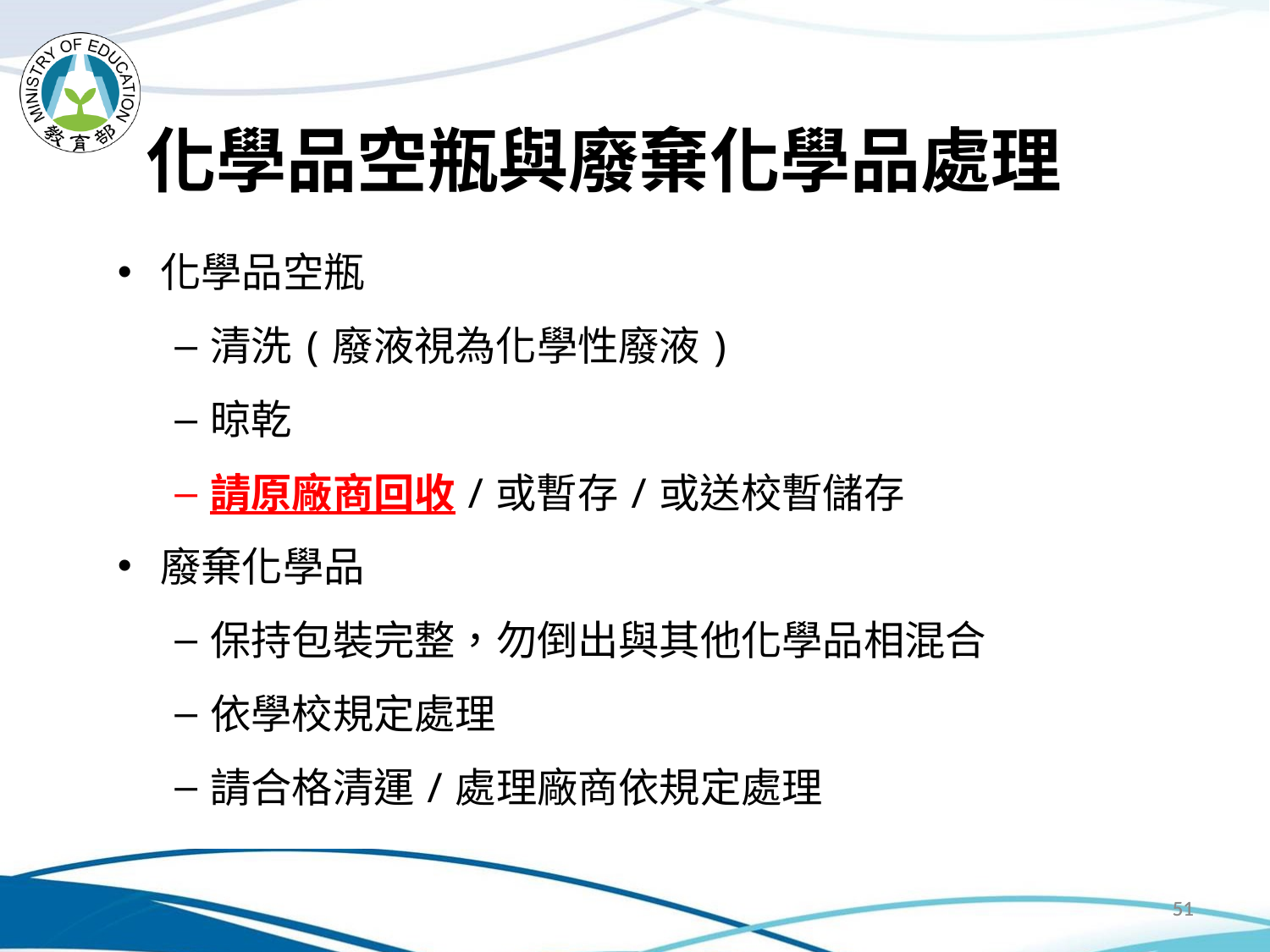

化學品空瓶與廢棄化學品處理
化學品空瓶
清洗(廢液視為化學性廢液)
晾乾
請原廠商回收/或暫存/或送校暫儲存
廢棄化學品
保持包裝完整，勿倒出與其他化學品相混合
依學校規定處理
請合格清運/處理廠商依規定處理
51
51